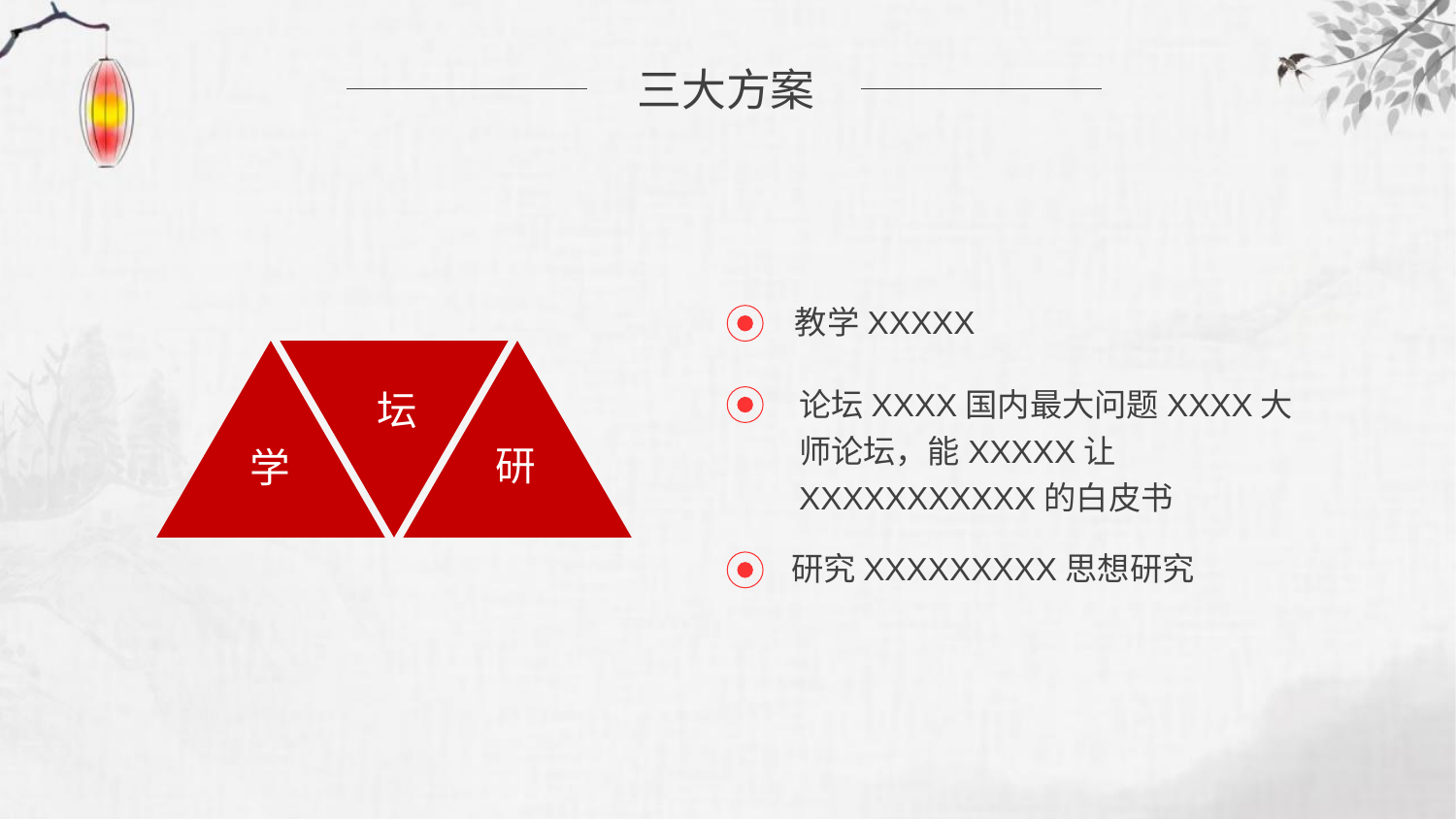

三大方案
教学XXXXX

论坛XXXX国内最大问题XXXX大师论坛，能XXXXX让XXXXXXXXXXX的白皮书
坛

研
学
研究XXXXXXXXX思想研究